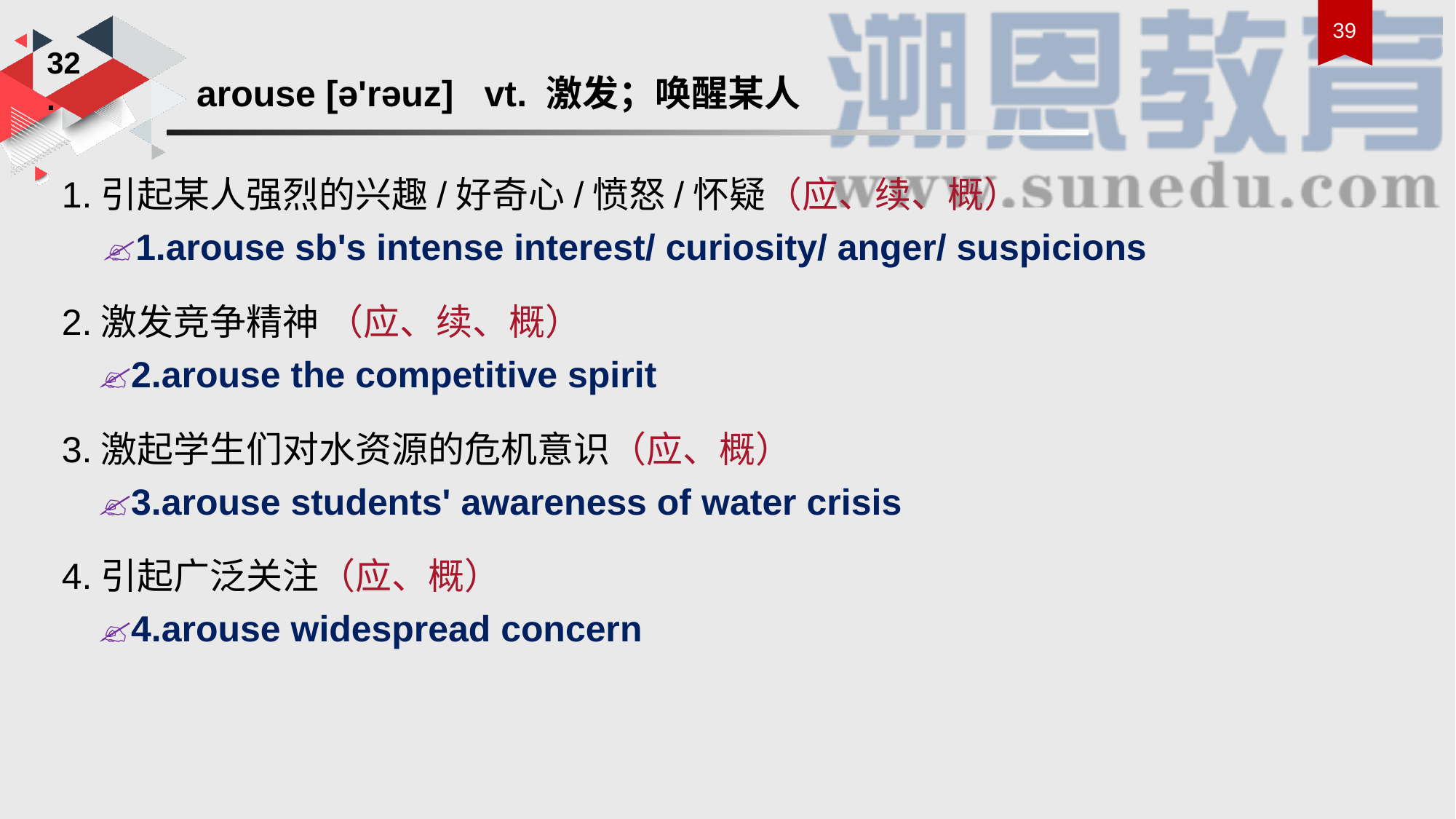

32.
arouse [ə'rəuz]   vt. 激发；唤醒某人

1.引起某人强烈的兴趣/好奇心/愤怒/怀疑（应、续、概）
    ✍1.arouse sb's intense interest/ curiosity/ anger/ suspicions

2.激发竞争精神 （应、续、概）
    ✍2.arouse the competitive spirit

3.激起学生们对水资源的危机意识（应、概）
    ✍3.arouse students' awareness of water crisis

4.引起广泛关注（应、概）
    ✍4.arouse widespread concern